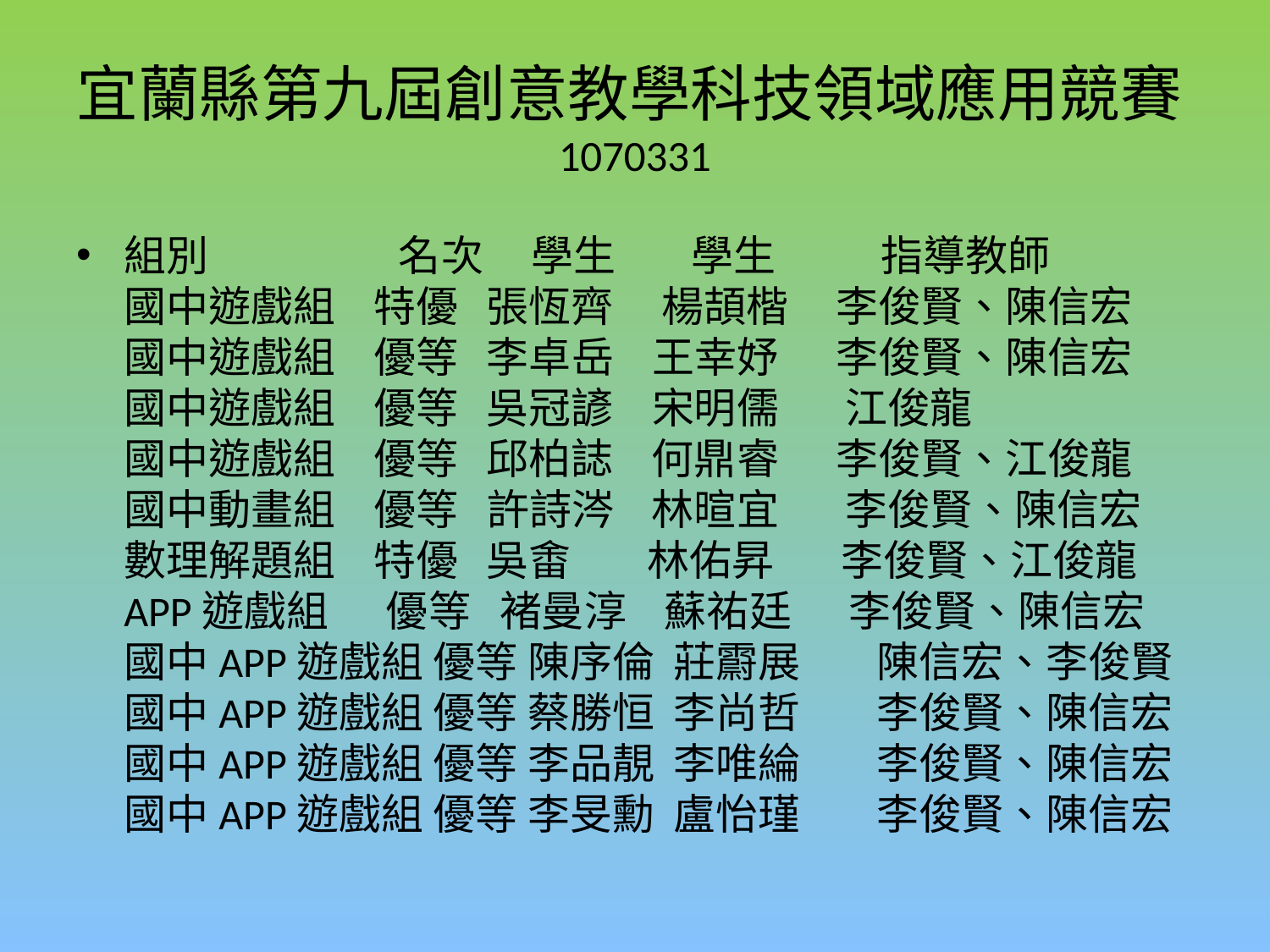

# 宜蘭縣第九屆創意教學科技領域應用競賽1070331
組別                    名次     學生        學生           指導教師
國中遊戲組    特優   張恆齊     楊頡楷     李俊賢、陳信宏
國中遊戲組    優等   李卓岳    王幸妤      李俊賢、陳信宏
國中遊戲組    優等   吳冠諺    宋明儒       江俊龍
國中遊戲組    優等   邱柏誌    何鼎睿      李俊賢、江俊龍
國中動畫組    優等   許詩涔    林暄宜       李俊賢、陳信宏
數理解題組    特優   吳畬        林佑昇       李俊賢、江俊龍
APP遊戲組      優等   褚曼淳    蘇祐廷      李俊賢、陳信宏
國中APP遊戲組 優等 陳序倫  莊霨展        陳信宏、李俊賢
國中APP遊戲組 優等 蔡勝恒  李尚哲        李俊賢、陳信宏
國中APP遊戲組 優等 李品靚  李唯綸        李俊賢、陳信宏
國中APP遊戲組 優等 李旻勳  盧怡瑾        李俊賢、陳信宏